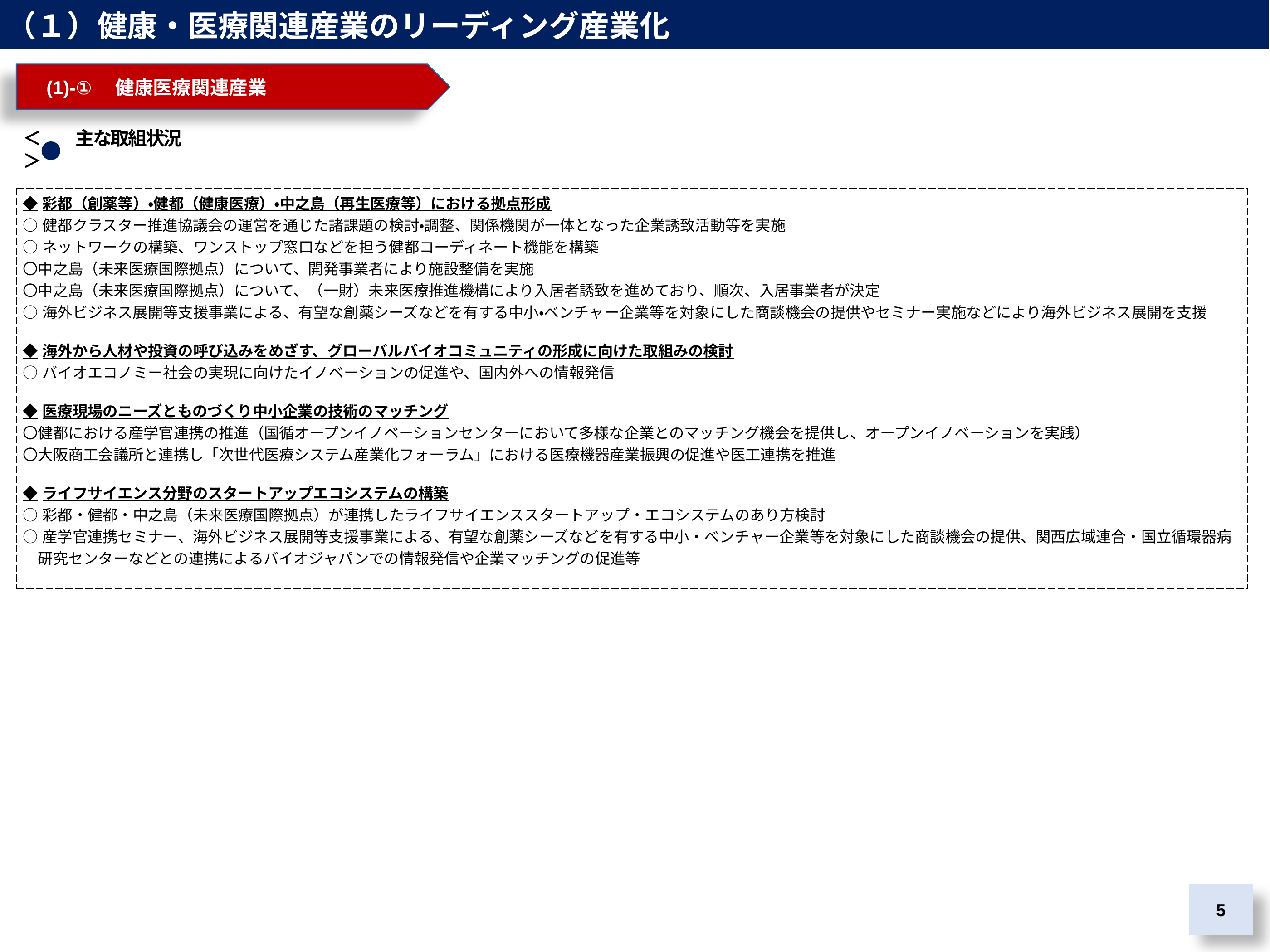

（１）健康・医療関連産業のリーディング産業化
　(1)-①　健康医療関連産業
＜　　主な取組状況＞

| ◆彩都（創薬等）・健都（健康医療）・中之島（再生医療等）における拠点形成 ○健都クラスター推進協議会の運営を通じた諸課題の検討・調整、関係機関が一体となった企業誘致活動等を実施 ○ネットワークの構築、ワンストップ窓口などを担う健都コーディネート機能を構築 〇中之島（未来医療国際拠点）について、開発事業者により施設整備を実施 〇中之島（未来医療国際拠点）について、（一財）未来医療推進機構により入居者誘致を進めており、順次、入居事業者が決定 ○海外ビジネス展開等支援事業による、有望な創薬シーズなどを有する中小・ベンチャー企業等を対象にした商談機会の提供やセミナー実施などにより海外ビジネス展開を支援 ◆海外から人材や投資の呼び込みをめざす、グローバルバイオコミュニティの形成に向けた取組みの検討 ○バイオエコノミー社会の実現に向けたイノベーションの促進や、国内外への情報発信 ◆医療現場のニーズとものづくり中小企業の技術のマッチング 〇健都における産学官連携の推進（国循オープンイノベーションセンターにおいて多様な企業とのマッチング機会を提供し、オープンイノベーションを実践） 〇大阪商工会議所と連携し「次世代医療システム産業化フォーラム」における医療機器産業振興の促進や医工連携を推進 ◆ライフサイエンス分野のスタートアップエコシステムの構築 ○彩都・健都・中之島（未来医療国際拠点）が連携したライフサイエンススタートアップ・エコシステムのあり方検討 ○産学官連携セミナー、海外ビジネス展開等支援事業による、有望な創薬シーズなどを有する中小・ベンチャー企業等を対象にした商談機会の提供、関西広域連合・国立循環器病 　研究センターなどとの連携によるバイオジャパンでの情報発信や企業マッチングの促進等 |
| --- |
5